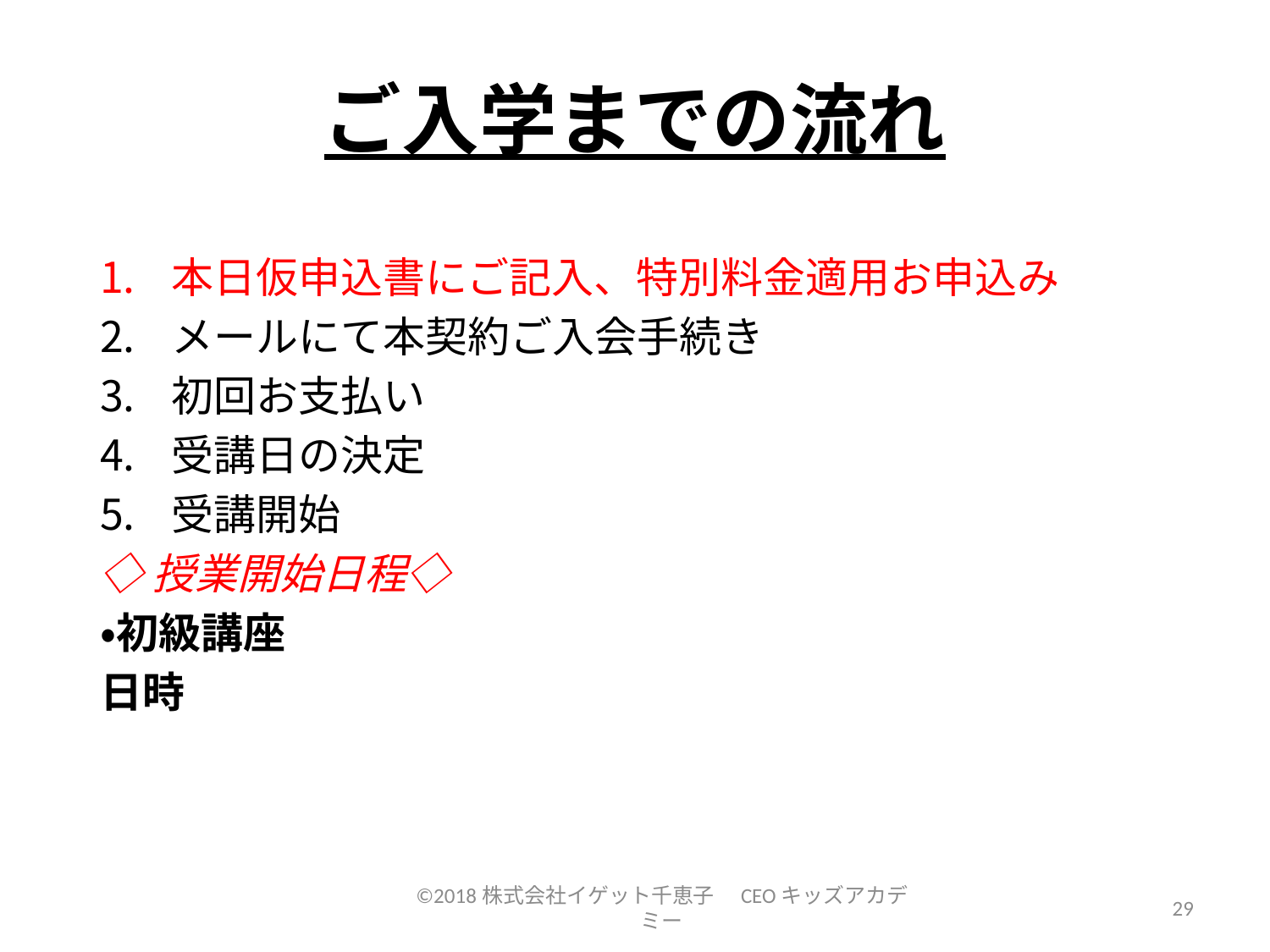

# ご入学までの流れ
本日仮申込書にご記入、特別料金適用お申込み
メールにて本契約ご入会手続き
初回お支払い
受講日の決定
受講開始
◇授業開始日程◇
・初級講座
日時

©2018株式会社イゲット千恵子　CEOキッズアカデミー
29